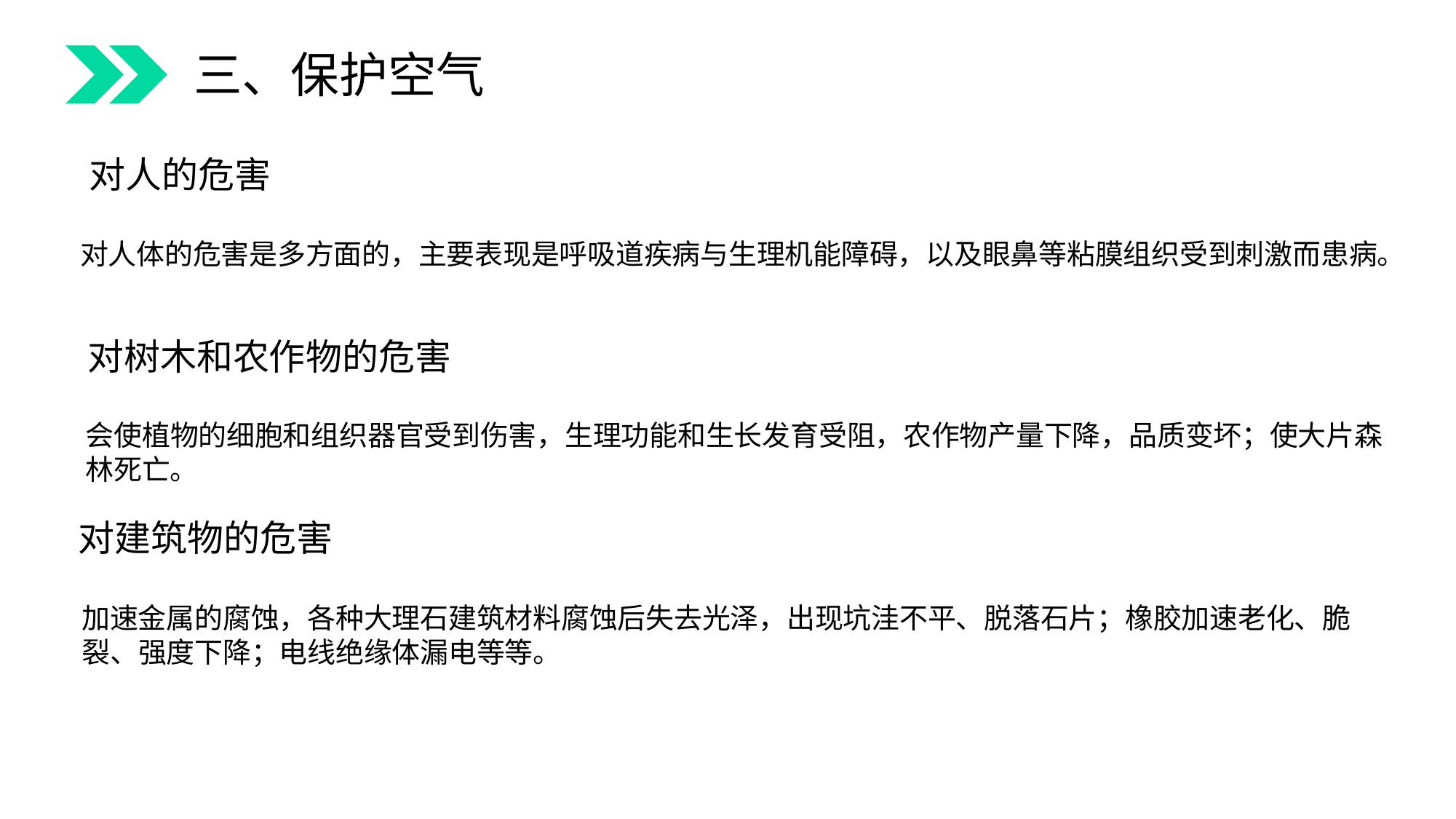

三、保护空气
空气污染的危害
对人的危害
对人体的危害是多方面的，主要表现是呼吸道疾病与生理机能障碍，以及眼鼻等粘膜组织受到刺激而患病。
对树木和农作物的危害
会使植物的细胞和组织器官受到伤害，生理功能和生长发育受阻，农作物产量下降，品质变坏；使大片森林死亡。
对建筑物的危害
加速金属的腐蚀，各种大理石建筑材料腐蚀后失去光泽，出现坑洼不平、脱落石片；橡胶加速老化、脆裂、强度下降；电线绝缘体漏电等等。